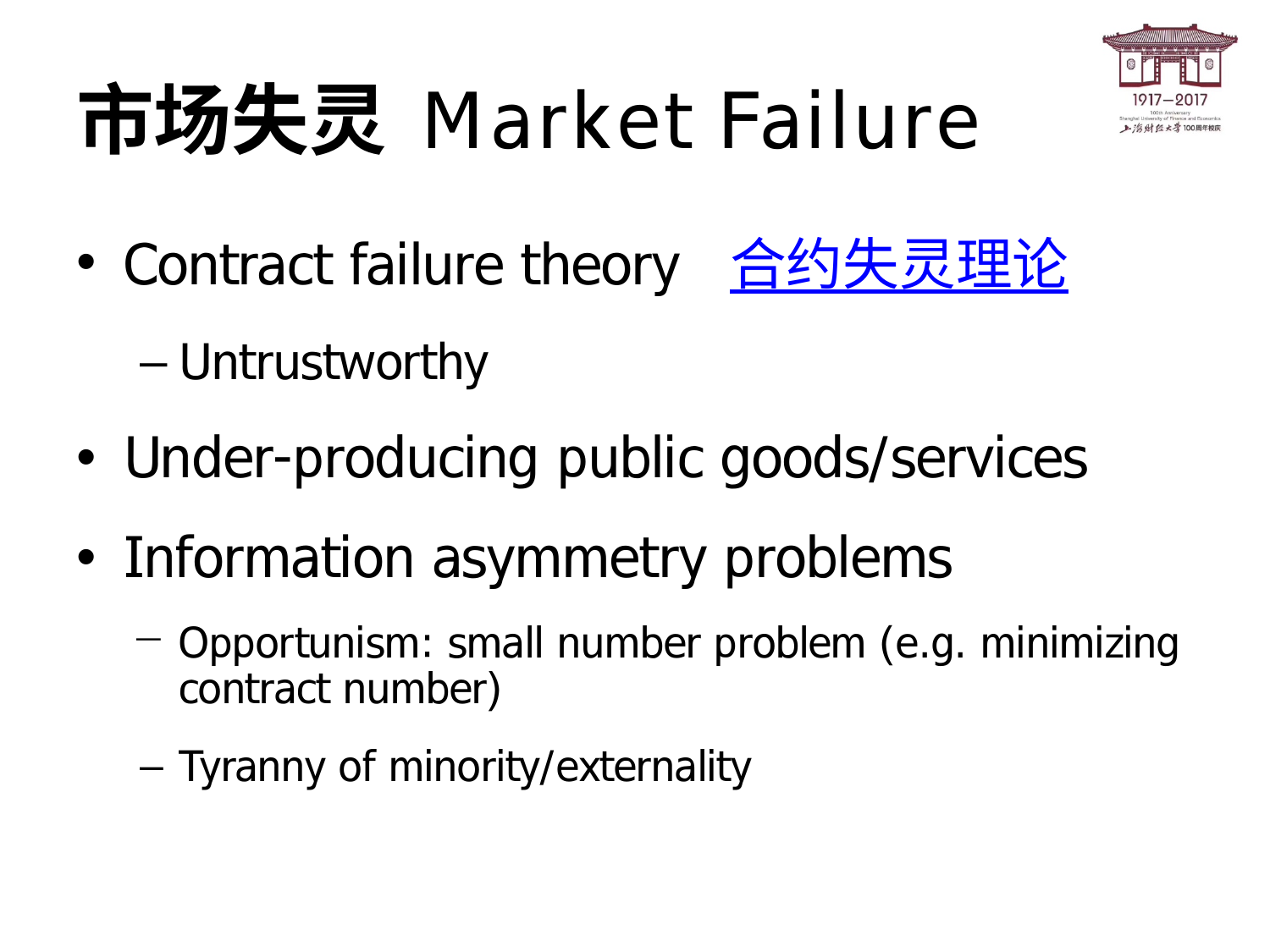

# 市场失灵 Market Failure
Contract failure theory  合约失灵理论
Untrustworthy
Under-producing public goods/services
Information asymmetry problems
Opportunism: small number problem (e.g. minimizing contract number)
Tyranny of minority/externality